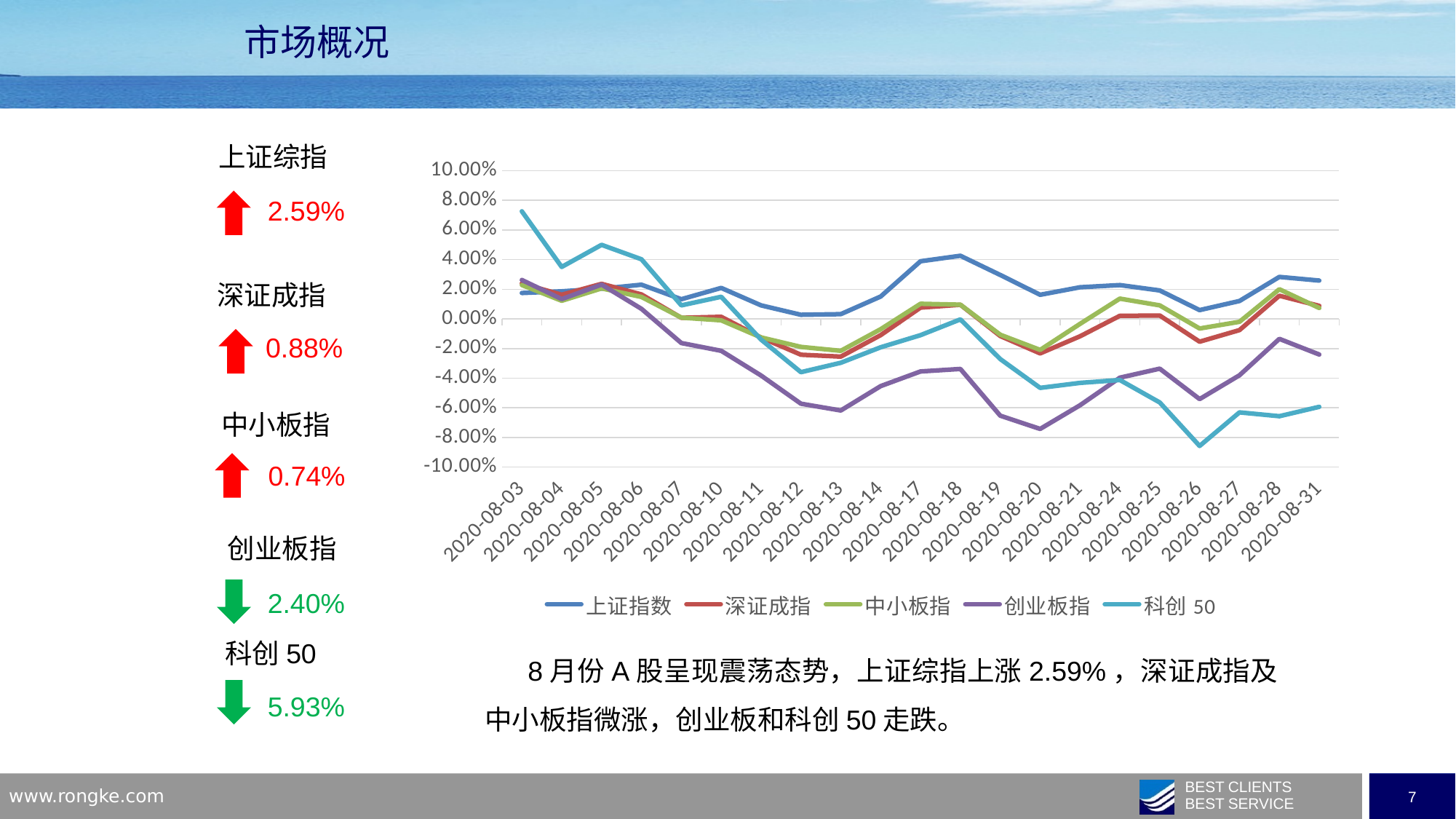

市场概况
上证综指

### Chart

| Category | 上证指数 | 深证成指 | 中小板指 | 创业板指 | 科创50 |
|---|---|---|---|---|---|
| 44046 | 0.01751032815192355 | 0.023953806436198377 | 0.022886798246169793 | 0.02628686601465735 | 0.07259650580141241 |
| 44047 | 0.01863470660858213 | 0.01632045871988952 | 0.012262260841364947 | 0.013395185905071605 | 0.03508243750530404 |
| 44048 | 0.02041032245707064 | 0.023687137473965336 | 0.020619058446680105 | 0.023195859139719444 | 0.049997805649843574 |
| 44049 | 0.023098625335025824 | 0.01651628823964213 | 0.014847468147393794 | 0.006787544307615745 | 0.04024689347434629 |
| 44050 | 0.0133016959332255 | 0.000778493283114079 | 0.0008879318904939648 | -0.016257602937511884 | 0.009138939642416188 |
| 44053 | 0.02092017039845695 | 0.001424766627628804 | -0.0009463504892329722 | -0.021515240861074703 | 0.01495112547690769 |
| 44054 | 0.009149075689126374 | -0.01258370562597455 | -0.012478241300217463 | -0.03816963856118183 | -0.01396915378190966 |
| 44055 | 0.0027973056850494338 | -0.024150442532772765 | -0.018861218712543537 | -0.05720026165845771 | -0.035911928302384655 |
| 44056 | 0.003238543489265 | -0.025411767366291915 | -0.02151145783596664 | -0.06180128509703697 | -0.029575676130837225 |
| 44057 | 0.015133595659102328 | -0.010916144710029996 | -0.006929442744887715 | -0.04531995745295547 | -0.019125017416002033 |
| 44060 | 0.03891064866488936 | 0.007650975086117784 | 0.01022471827028304 | -0.03541797491721932 | -0.010955954104769905 |
| 44061 | 0.04262314892735097 | 0.009553139869381111 | 0.009607290130551283 | -0.03374801700994623 | -0.00030879529912031245 |
| 44062 | 0.029644141182200157 | -0.011514243420749248 | -0.010656910265511188 | -0.0653088692358067 | -0.027069292025969527 |
| 44063 | 0.016281629658431163 | -0.023241093159139026 | -0.020884489495612057 | -0.07424283281411137 | -0.046528881745941275 |
| 44064 | 0.021352223930678038 | -0.011723425453156522 | -0.003359427047461394 | -0.05829141148253636 | -0.043135438199829124 |
| 44067 | 0.02284944153432944 | 0.0021124980207705146 | 0.013703656412282328 | -0.03962599553738255 | -0.04118352407876291 |
| 44068 | 0.01920588373466936 | 0.002311502520193187 | 0.00914809507612091 | -0.033553554665060714 | -0.05636016530066168 |
| 44069 | 0.005961408232884269 | -0.015360412326763995 | -0.00645300490570988 | -0.05410882550682028 | -0.08570616170880119 |
| 44070 | 0.012116683154549612 | -0.007537255086797812 | -0.0019160838231297994 | -0.03800146941414251 | -0.06306621834947324 |
| 44071 | 0.028338343142226385 | 0.015650618667152782 | 0.0200272469010081 | -0.013436754198809187 | -0.06565799704476549 |
| 44074 | 0.02588242651487227 | 0.008824331718473744 | 0.007391597792359983 | -0.023998856979241423 | -0.05931414396153167 |
2.59%

深证成指
0.88%

中小板指
0.74%

创业板指

2.40%
科创50
8月份A股呈现震荡态势，上证综指上涨2.59%，深证成指及中小板指微涨，创业板和科创50走跌。

5.93%